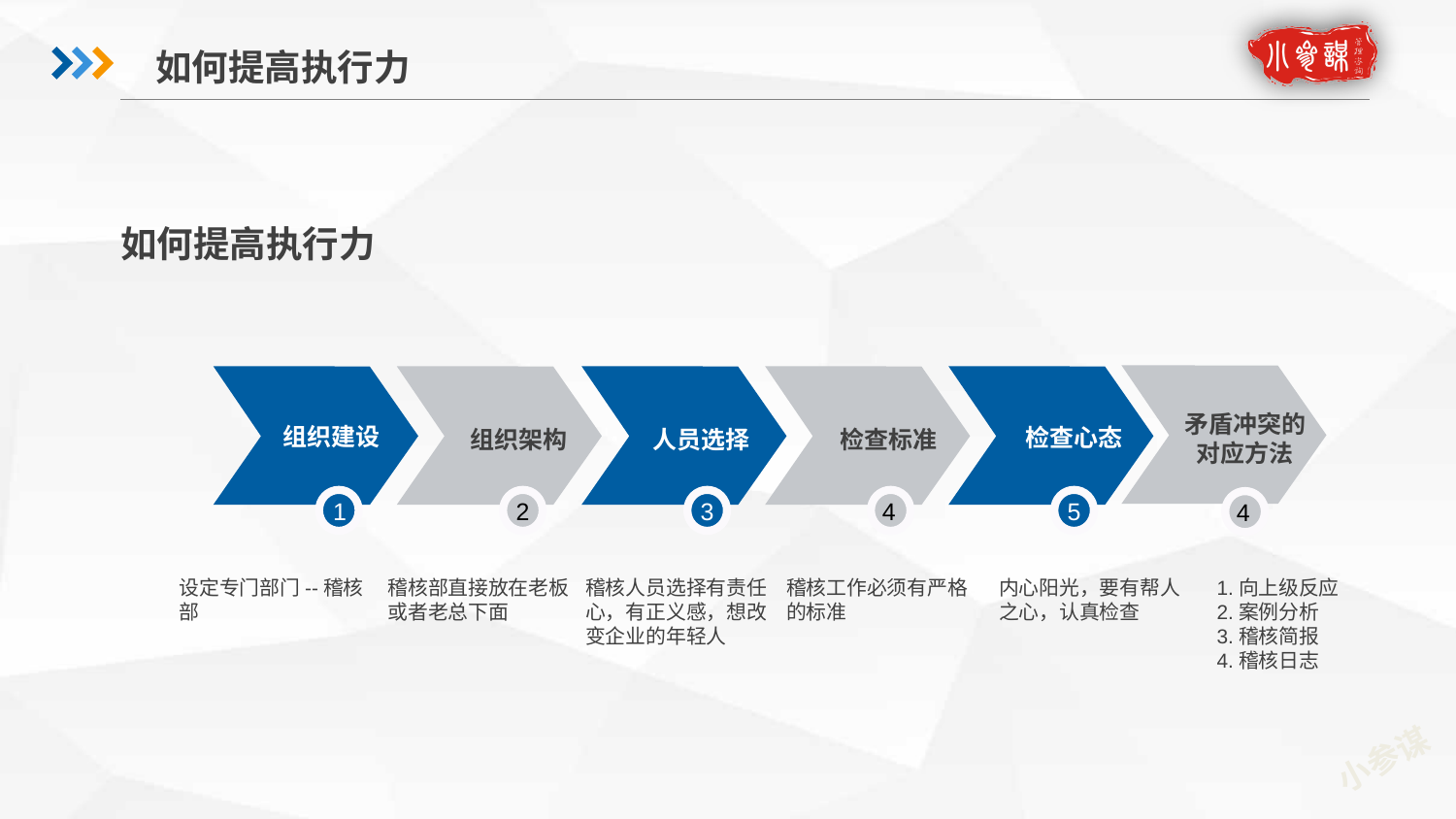

如何提高执行力
如何提高执行力

矛盾冲突的对应方法

组织建设

组织架构

人员选择

检查标准

检查心态

1

2

3

4

5

4
1.向上级反应
2.案例分析
3.稽核简报
4.稽核日志
内心阳光，要有帮人之心，认真检查
设定专门部门--稽核部
稽核部直接放在老板或者老总下面
稽核人员选择有责任心，有正义感，想改变企业的年轻人
稽核工作必须有严格的标准